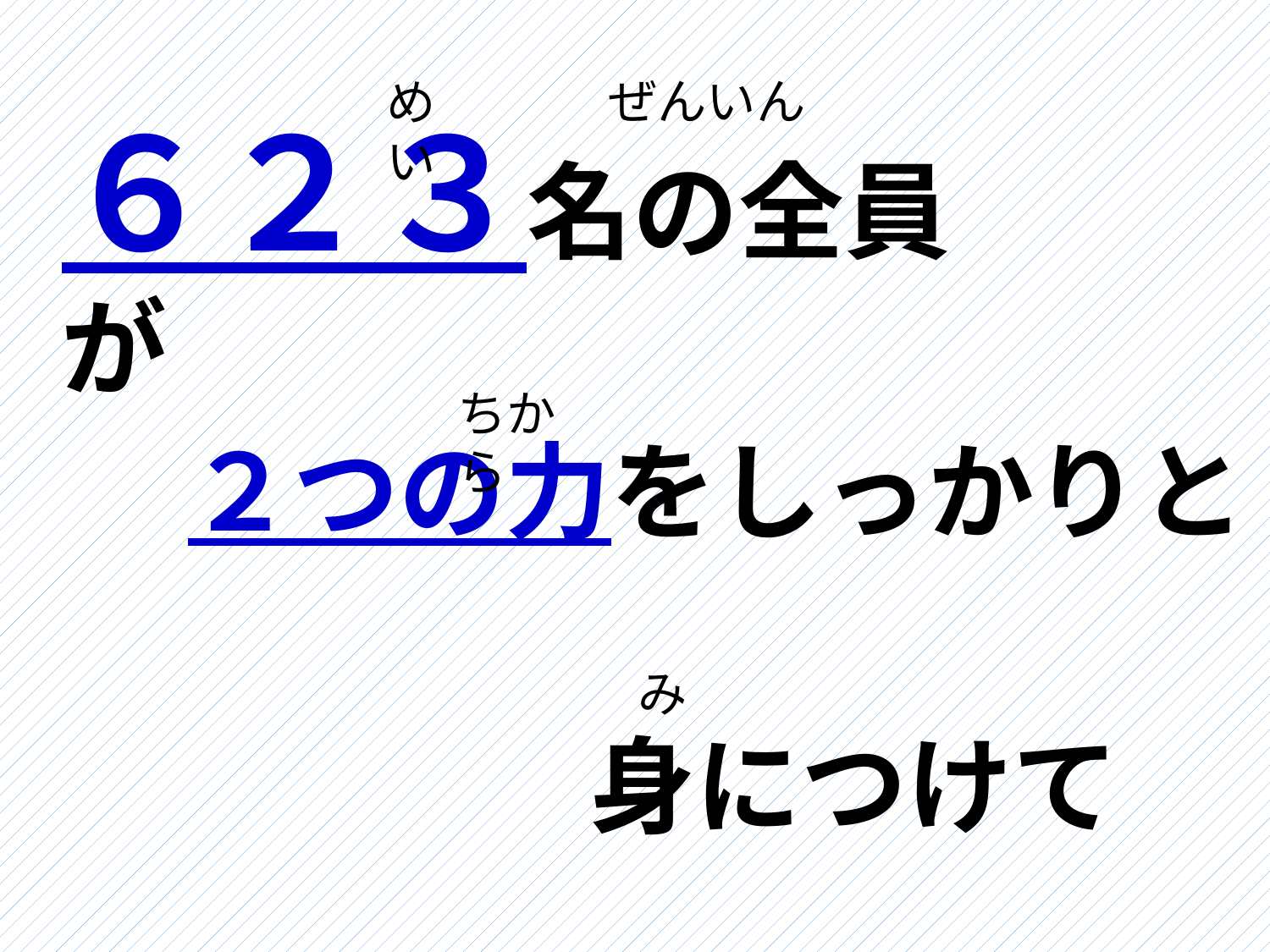

ぜんいん
めい
６２３名の全員が
ちから
２つの力をしっかりと
み
身につけて